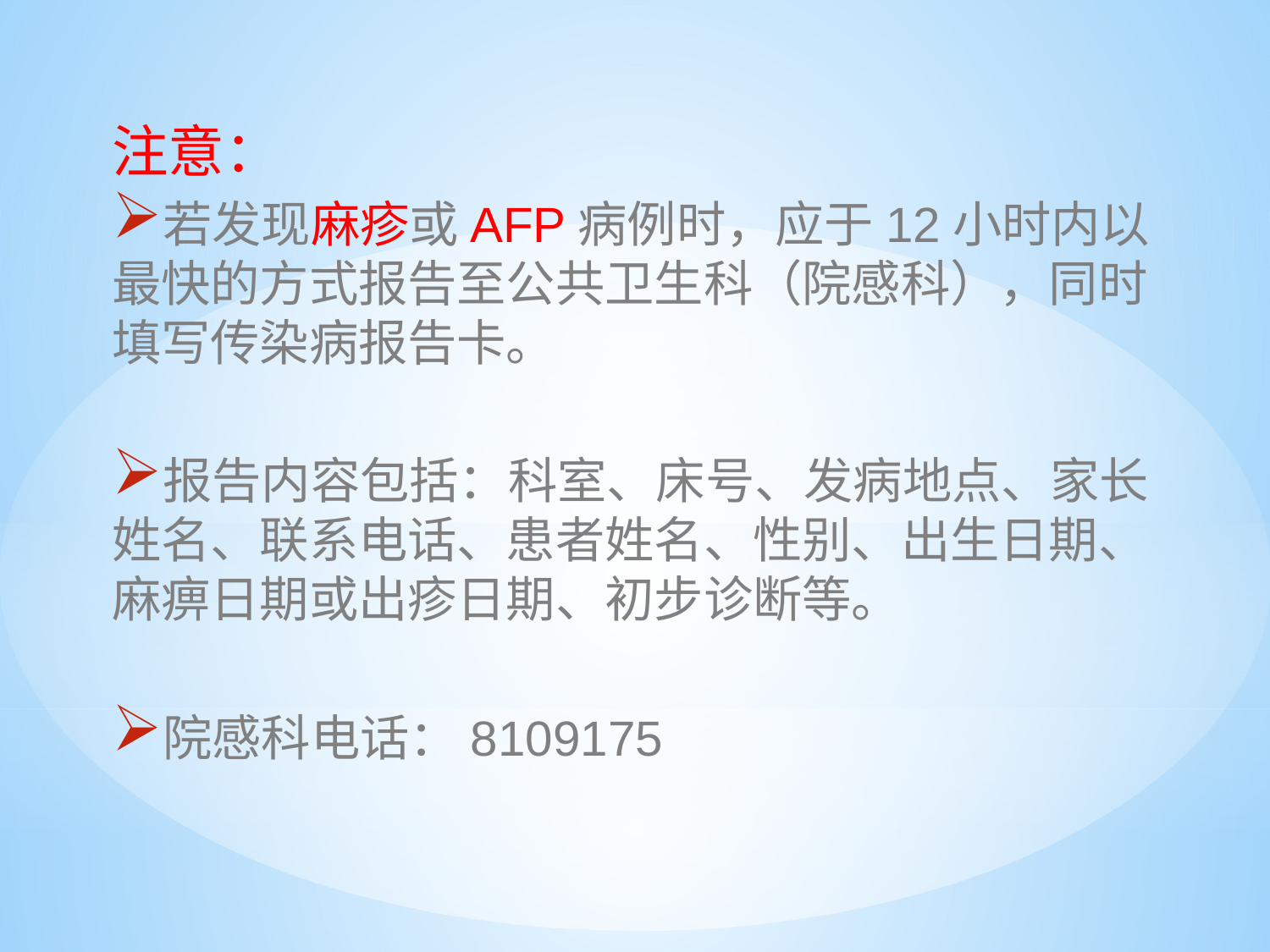

注意：
若发现麻疹或AFP病例时，应于12小时内以最快的方式报告至公共卫生科（院感科），同时填写传染病报告卡。

报告内容包括：科室、床号、发病地点、家长姓名、联系电话、患者姓名、性别、出生日期、麻痹日期或出疹日期、初步诊断等。

院感科电话：8109175